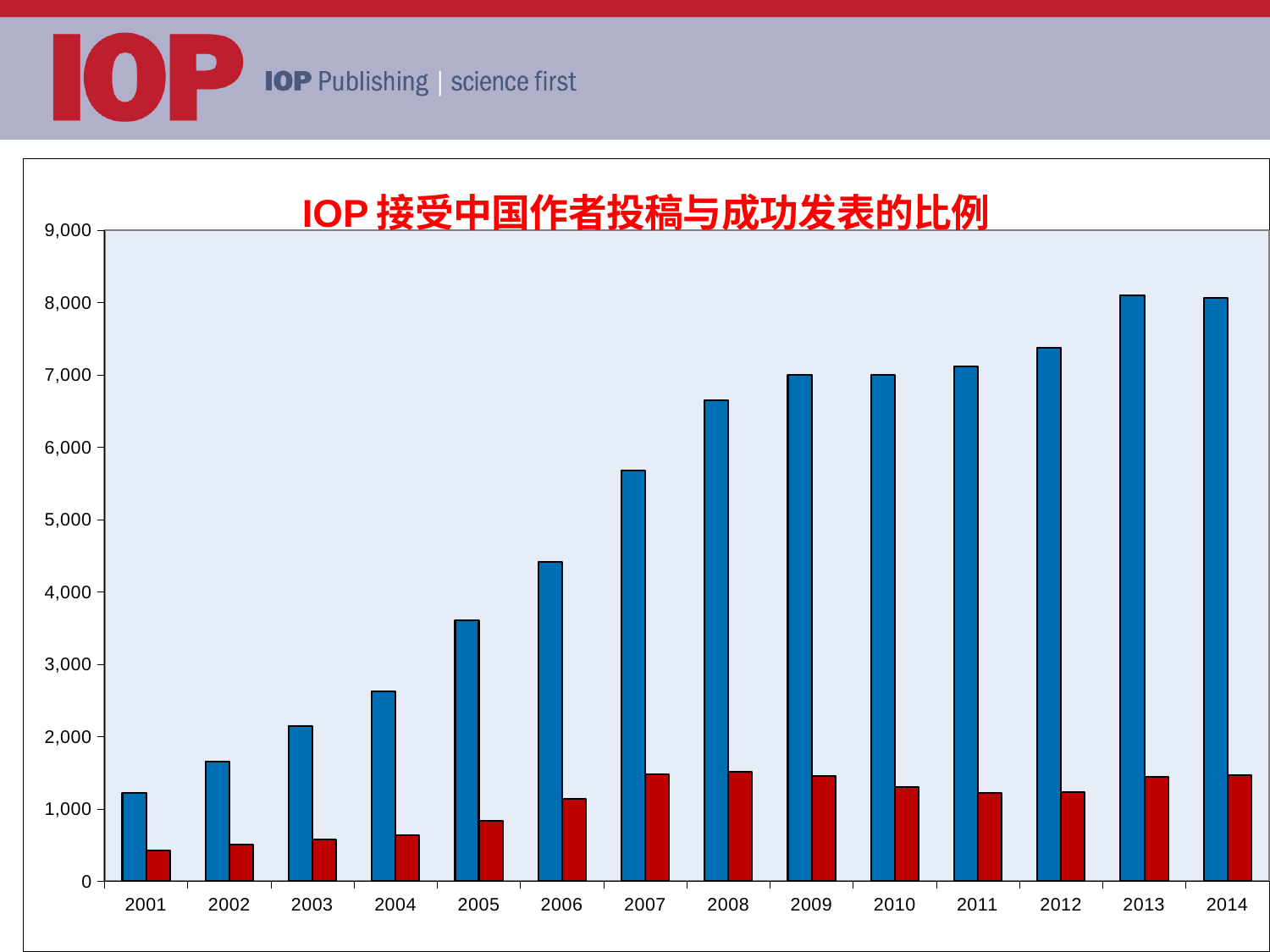

### Chart: IOP接受中国作者投稿与成功发表的比例

| Category |  |  |
|---|---|---|
| 2001 | 1218.0 | 423.0 |
| 2002 | 1657.0 | 502.0 |
| 2003 | 2143.0 | 575.0 |
| 2004 | 2623.0 | 635.0 |
| 2005 | 3608.0 | 835.0 |
| 2006 | 4415.0 | 1137.0 |
| 2007 | 5677.0 | 1478.0 |
| 2008 | 6649.0 | 1510.0 |
| 2009 | 7001.0 | 1451.0 |
| 2010 | 6999.0 | 1305.0 |
| 2011 | 7115.0 | 1217.0 |
| 2012 | 7369.0 | 1235.0 |
| 2013 | 8094.0 | 1444.0 |
| 2014 | 8062.0 | 1471.0 |